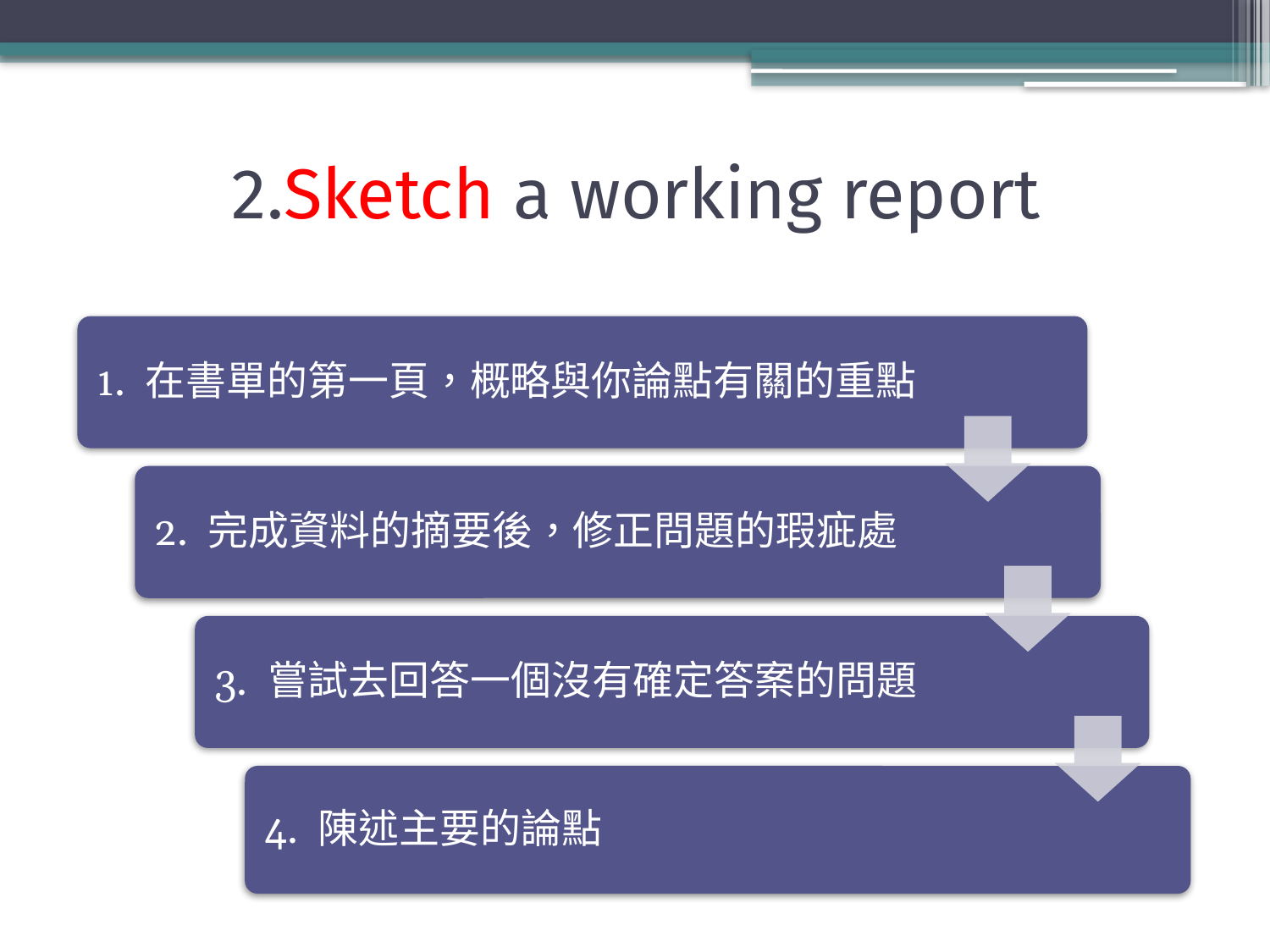

# 2.Sketch a working report
1. 在書單的第一頁，概略與你論點有關的重點
2. 完成資料的摘要後，修正問題的瑕疵處
3. 嘗試去回答一個沒有確定答案的問題
4. 陳述主要的論點